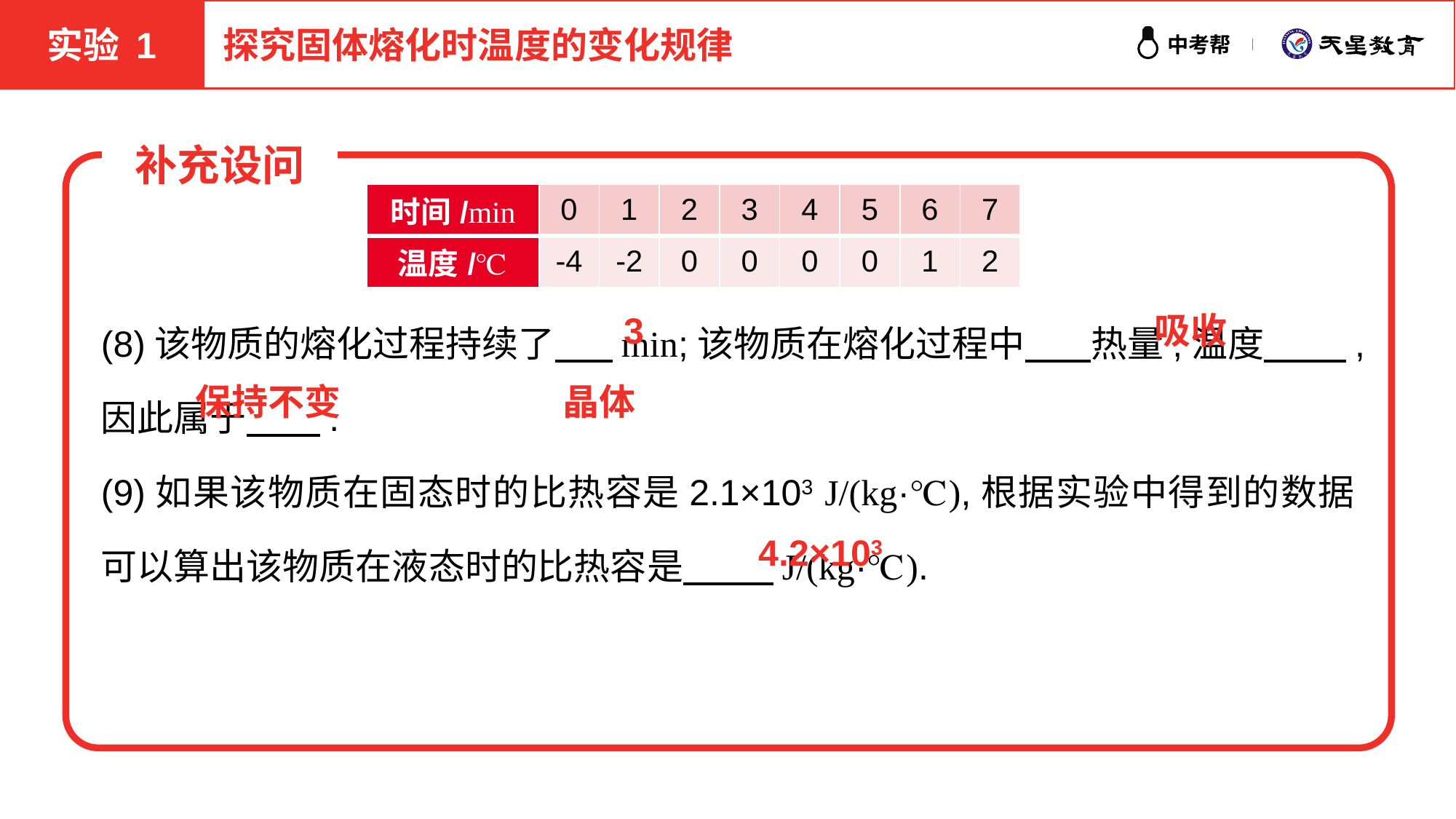

实验 1
探究固体熔化时温度的变化规律
补充设问

| 时间/min | 0 | 1 | 2 | 3 | 4 | 5 | 6 | 7 |
| --- | --- | --- | --- | --- | --- | --- | --- | --- |
| 温度/℃ | -4 | -2 | 0 | 0 | 0 | 0 | 1 | 2 |
(8)该物质的熔化过程持续了       min;该物质在熔化过程中        热量,温度          ,因此属于         .
(9)如果该物质在固态时的比热容是2.1×103 J/(kg·℃),根据实验中得到的数据可以算出该物质在液态时的比热容是           J/(kg·℃).
吸收
3
保持不变
晶体
4.2×103